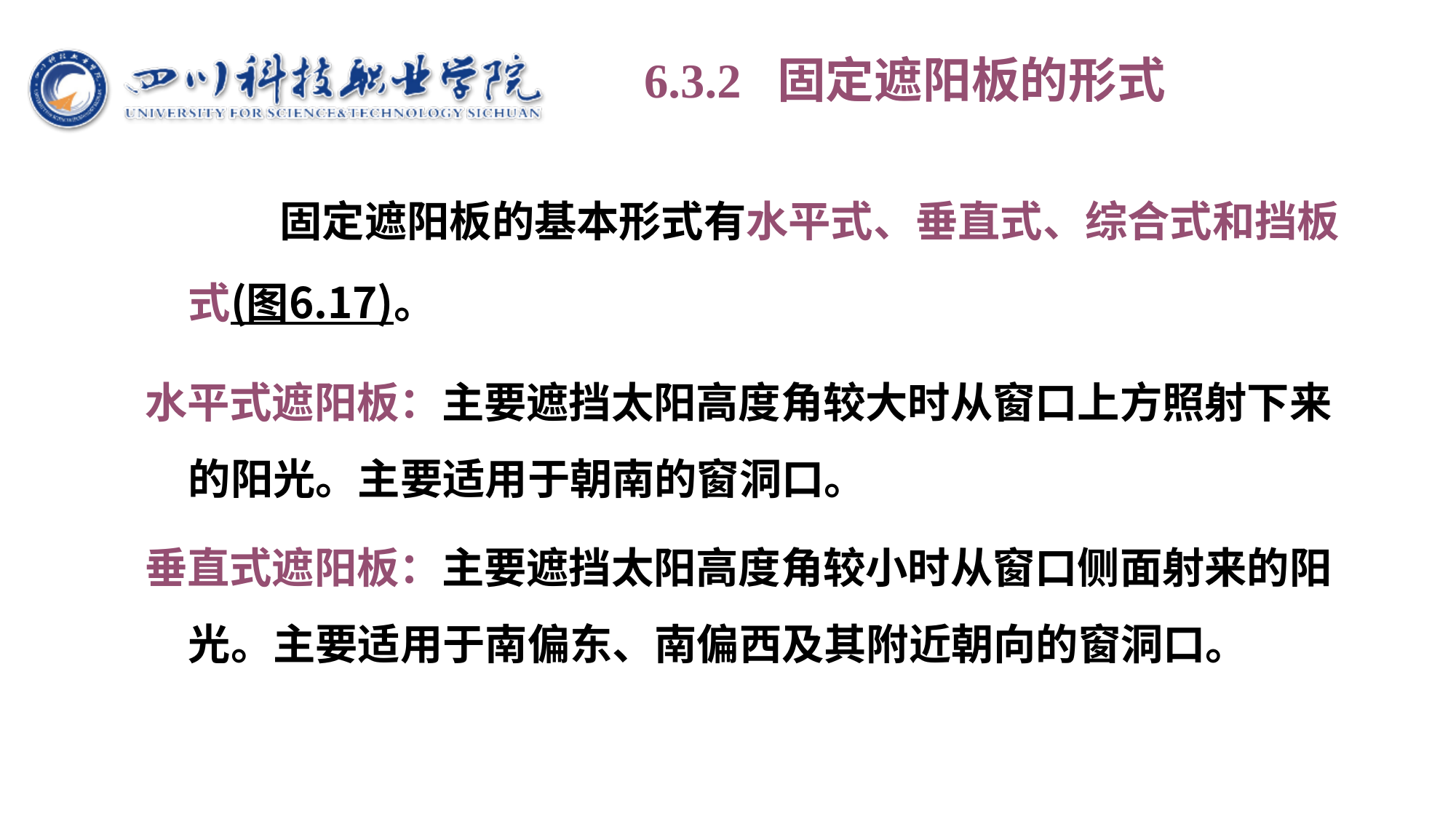

# 6.3.2  固定遮阳板的形式
             固定遮阳板的基本形式有水平式、垂直式、综合式和挡板式(图6.17)。
水平式遮阳板：主要遮挡太阳高度角较大时从窗口上方照射下来的阳光。主要适用于朝南的窗洞口。
垂直式遮阳板：主要遮挡太阳高度角较小时从窗口侧面射来的阳光。主要适用于南偏东、南偏西及其附近朝向的窗洞口。